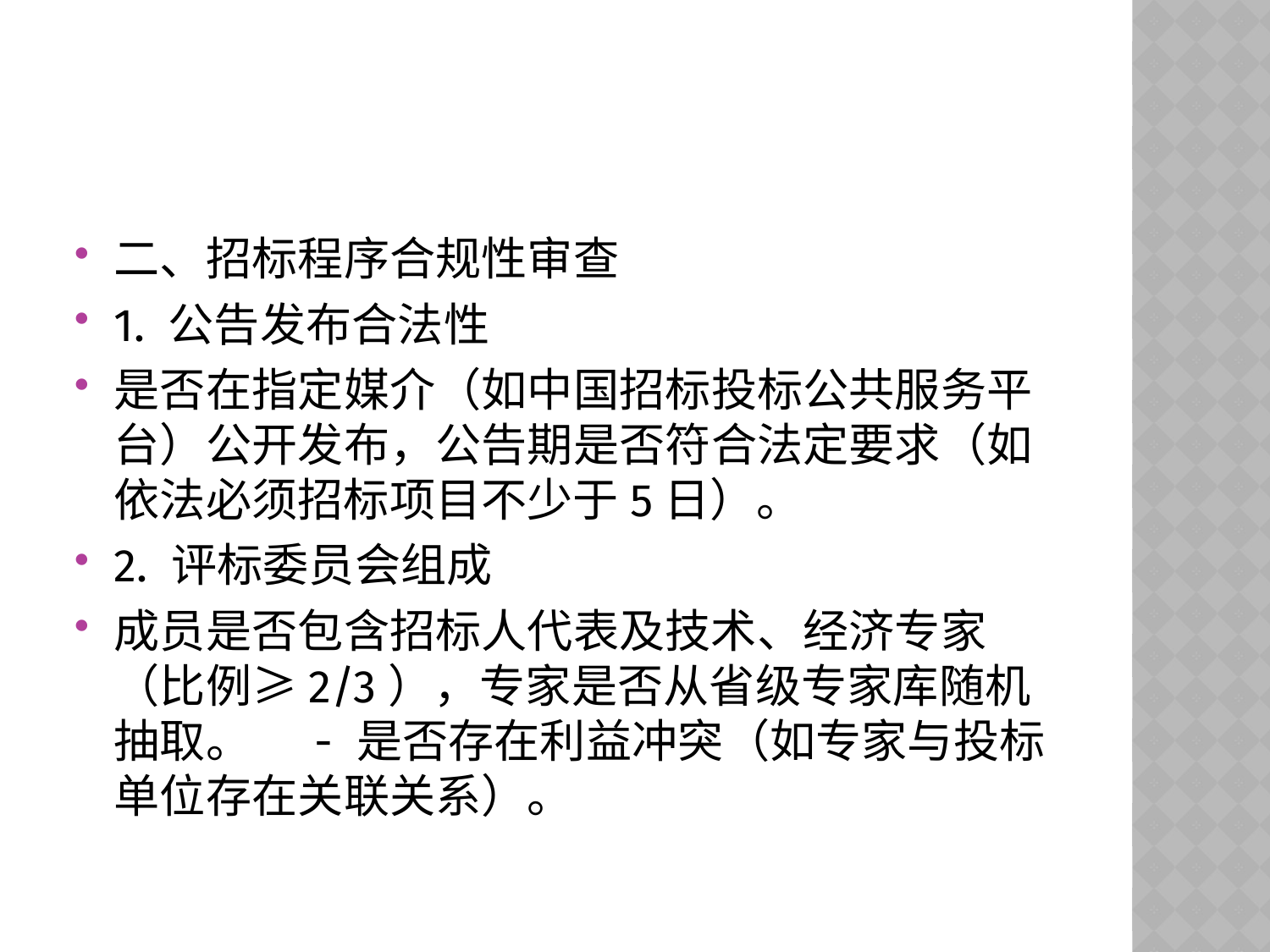

#
二、招标程序合规性审查
1. 公告发布合法性
是否在指定媒介（如中国招标投标公共服务平台）公开发布，公告期是否符合法定要求（如依法必须招标项目不少于5日）。
2. 评标委员会组成
成员是否包含招标人代表及技术、经济专家（比例≥2/3），专家是否从省级专家库随机抽取。     - 是否存在利益冲突（如专家与投标单位存在关联关系）。